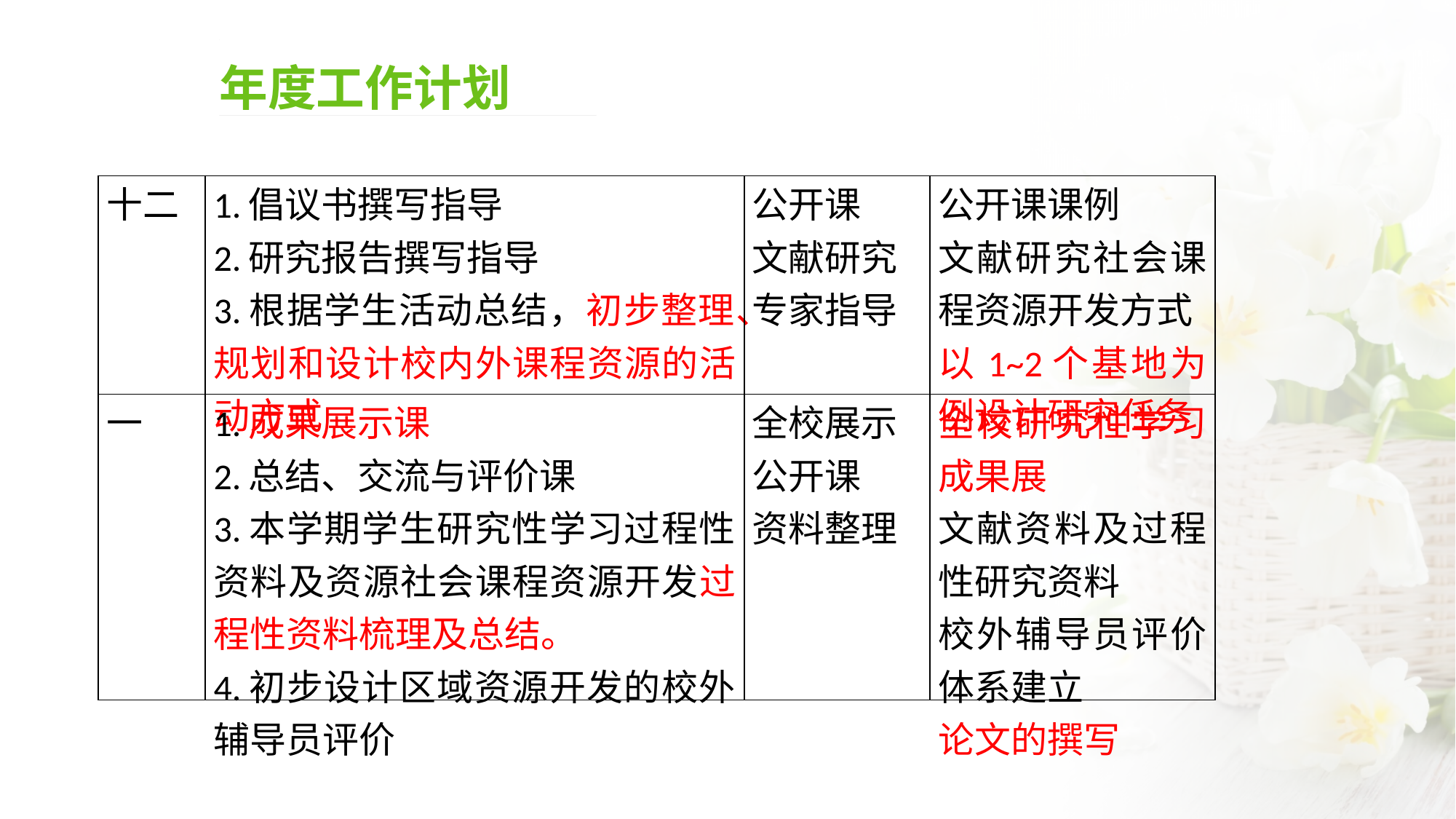

年度工作计划
| 十二 | 1.倡议书撰写指导 2.研究报告撰写指导 3.根据学生活动总结，初步整理、规划和设计校内外课程资源的活动方式 | 公开课 文献研究 专家指导 | 公开课课例 文献研究社会课程资源开发方式 以1~2个基地为例设计研究任务 |
| --- | --- | --- | --- |
| 一 | 1.成果展示课 2.总结、交流与评价课 3.本学期学生研究性学习过程性资料及资源社会课程资源开发过程性资料梳理及总结。 4.初步设计区域资源开发的校外辅导员评价 | 全校展示 公开课 资料整理 | 全校研究性学习成果展 文献资料及过程性研究资料 校外辅导员评价体系建立 论文的撰写 |